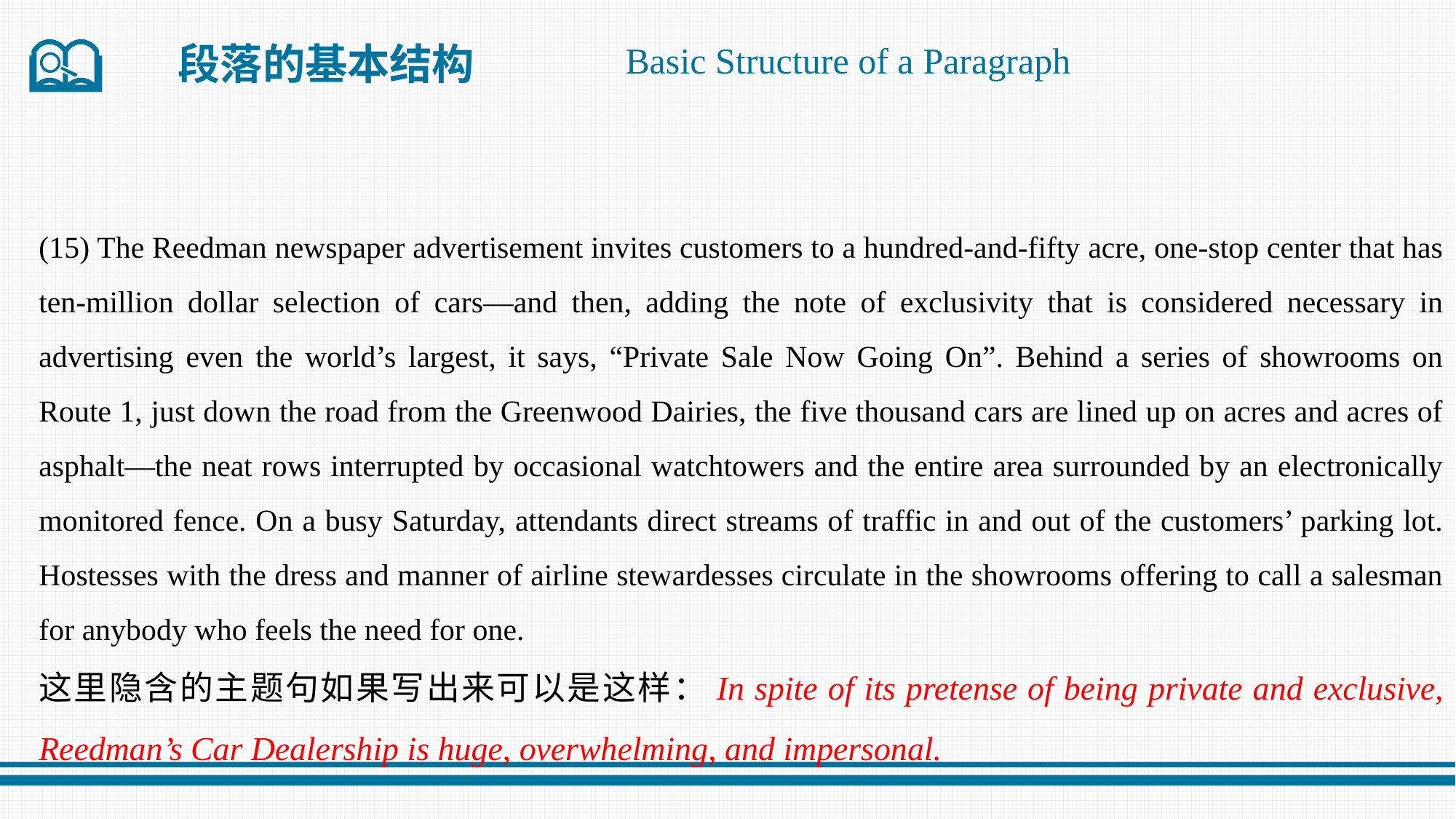

段落的基本结构
Basic Structure of a Paragraph
(15) The Reedman newspaper advertisement invites customers to a hundred-and-fifty acre, one-stop center that has ten-million dollar selection of cars—and then, adding the note of exclusivity that is considered necessary in advertising even the world’s largest, it says, “Private Sale Now Going On”. Behind a series of showrooms on Route 1, just down the road from the Greenwood Dairies, the five thousand cars are lined up on acres and acres of asphalt—the neat rows interrupted by occasional watchtowers and the entire area surrounded by an electronically monitored fence. On a busy Saturday, attendants direct streams of traffic in and out of the customers’ parking lot. Hostesses with the dress and manner of airline stewardesses circulate in the showrooms offering to call a salesman for anybody who feels the need for one.
这里隐含的主题句如果写出来可以是这样：In spite of its pretense of being private and exclusive, Reedman’s Car Dealership is huge, overwhelming, and impersonal.